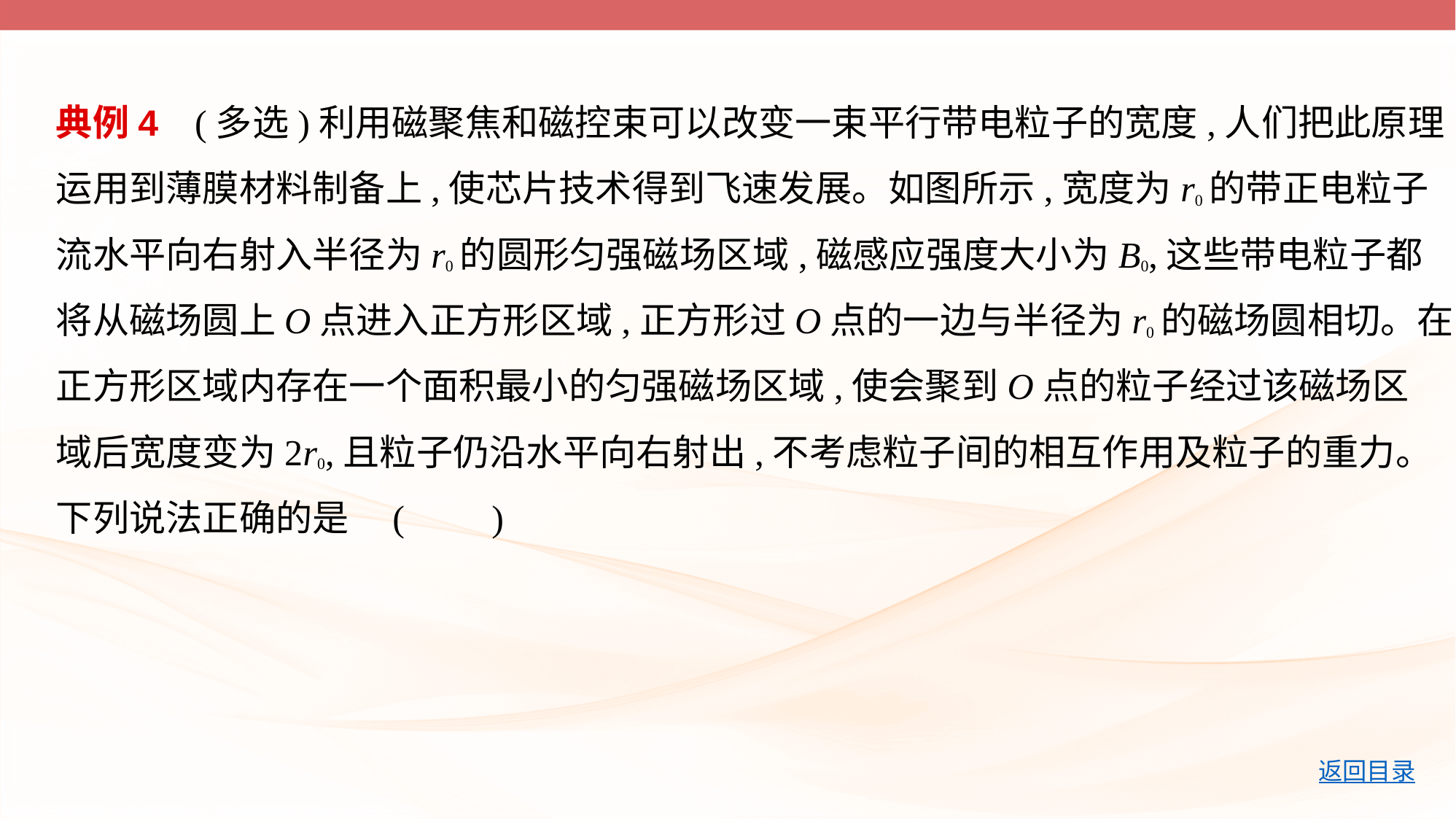

典例4    (多选)利用磁聚焦和磁控束可以改变一束平行带电粒子的宽度,人们把此原理
运用到薄膜材料制备上,使芯片技术得到飞速发展。如图所示,宽度为r0的带正电粒子
流水平向右射入半径为r0的圆形匀强磁场区域,磁感应强度大小为B0,这些带电粒子都
将从磁场圆上O点进入正方形区域,正方形过O点的一边与半径为r0的磁场圆相切。在
正方形区域内存在一个面积最小的匀强磁场区域,使会聚到O点的粒子经过该磁场区
域后宽度变为2r0,且粒子仍沿水平向右射出,不考虑粒子间的相互作用及粒子的重力。
下列说法正确的是 (　    )